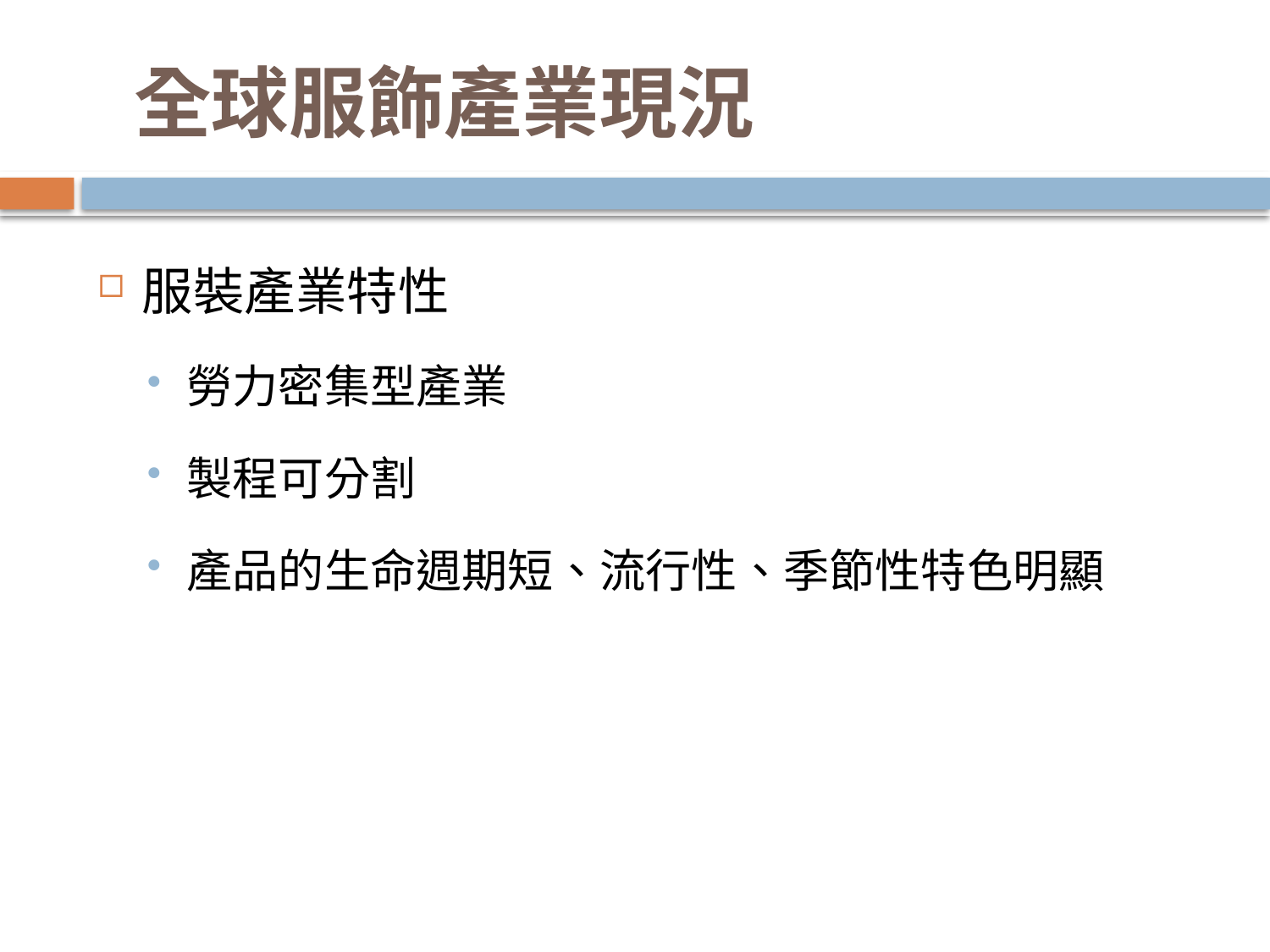

# 全球服飾產業現況
服裝產業特性
勞力密集型產業
製程可分割
產品的生命週期短、流行性、季節性特色明顯